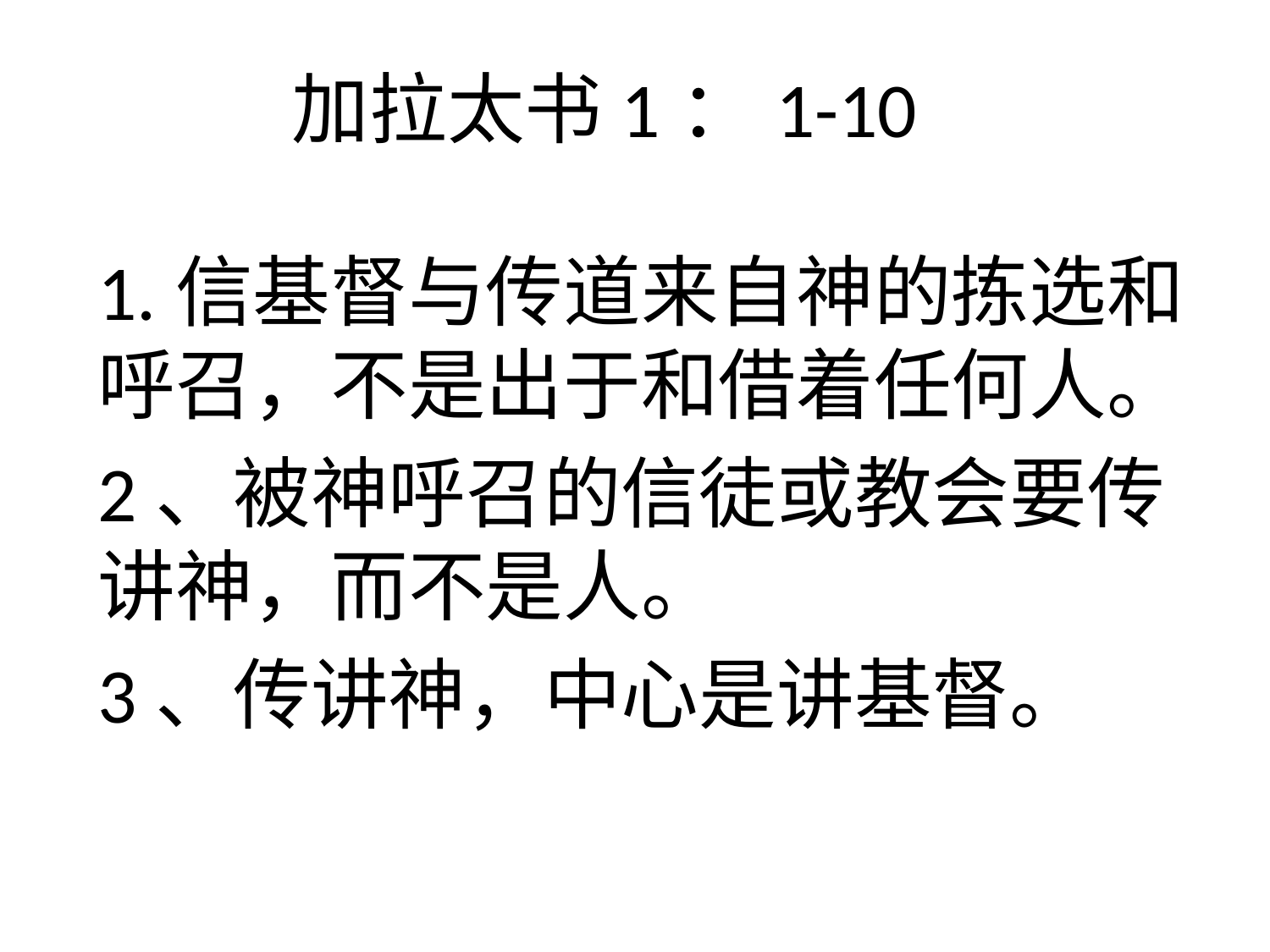

# 加拉太书1：1-10
1.信基督与传道来自神的拣选和呼召，不是出于和借着任何人。
2、被神呼召的信徒或教会要传讲神，而不是人。
3、传讲神，中心是讲基督。